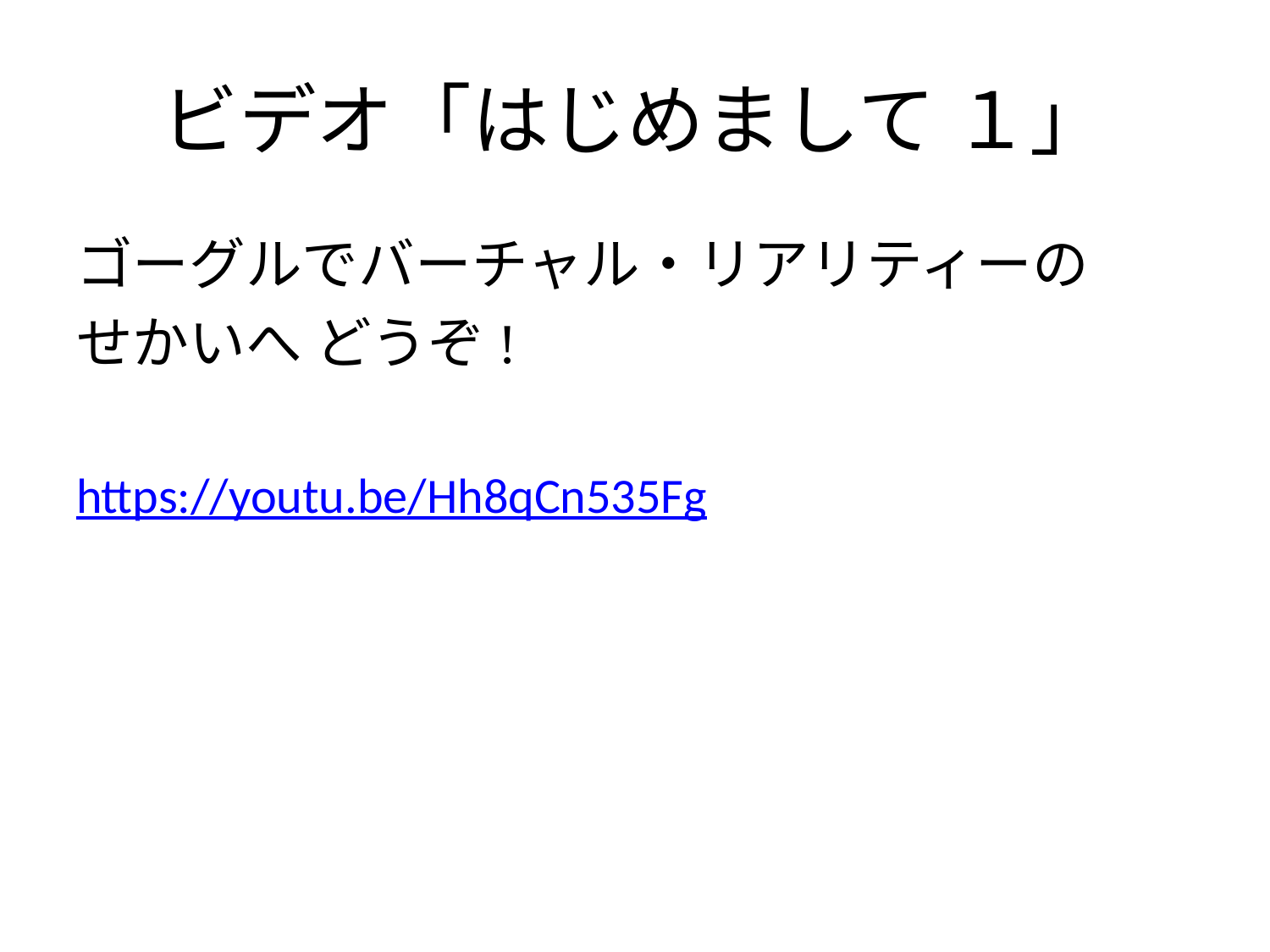

# ビデオ「はじめまして １」
ゴーグルでバーチャル・リアリティーの
せかいへ どうぞ!

https://youtu.be/Hh8qCn535Fg